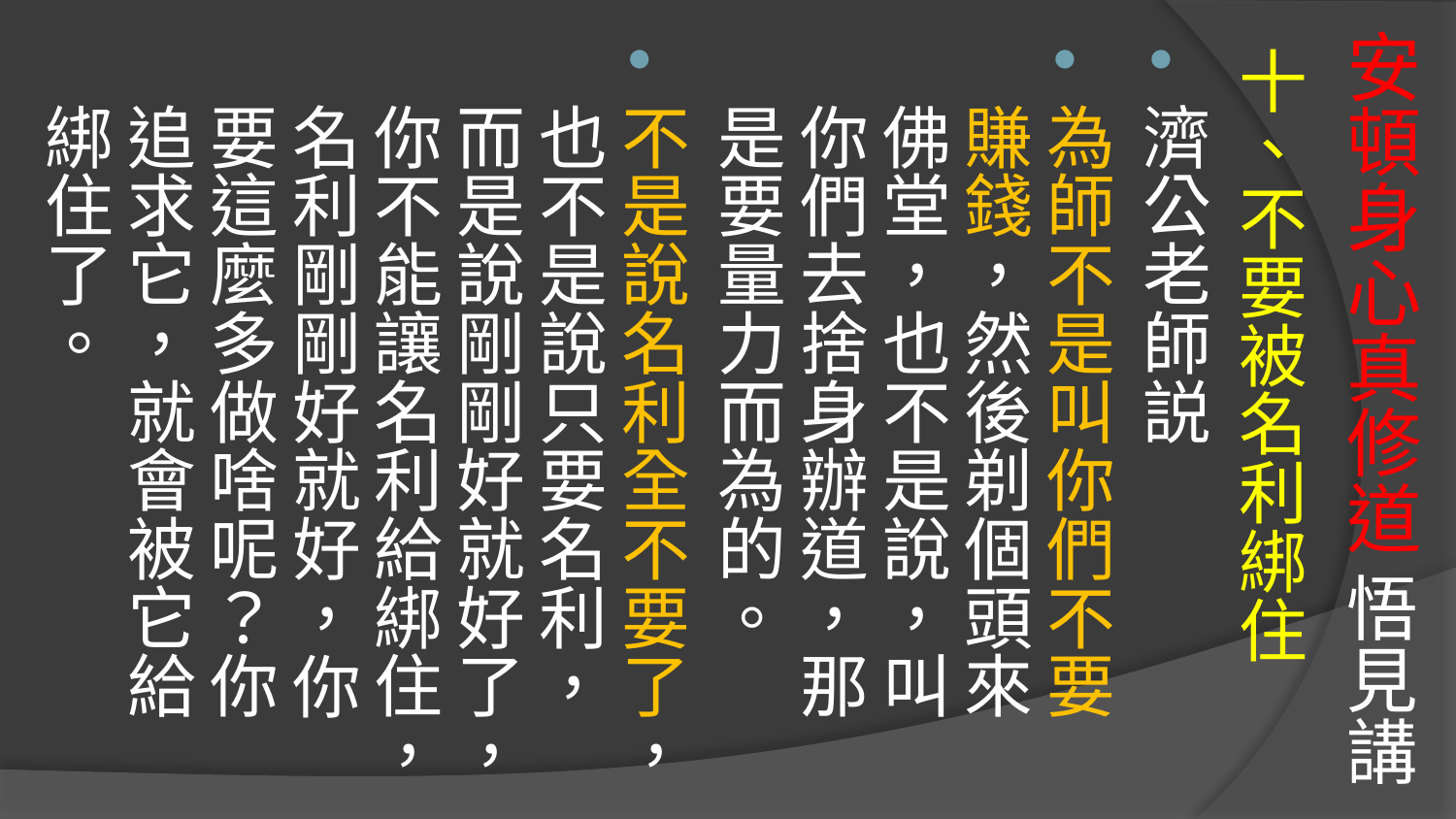

# 安頓身心真修道 悟見講
十、不要被名利綁住
濟公老師説
為師不是叫你們不要賺錢，然後剃個頭來佛堂，也不是說，叫你們去捨身辦道，那是要量力而為的。
不是說名利全不要了，也不是說只要名利，而是說剛剛好就好了，你不能讓名利給綁住，名利剛剛好就好，你要這麼多做啥呢？你追求它，就會被它給綁住了。